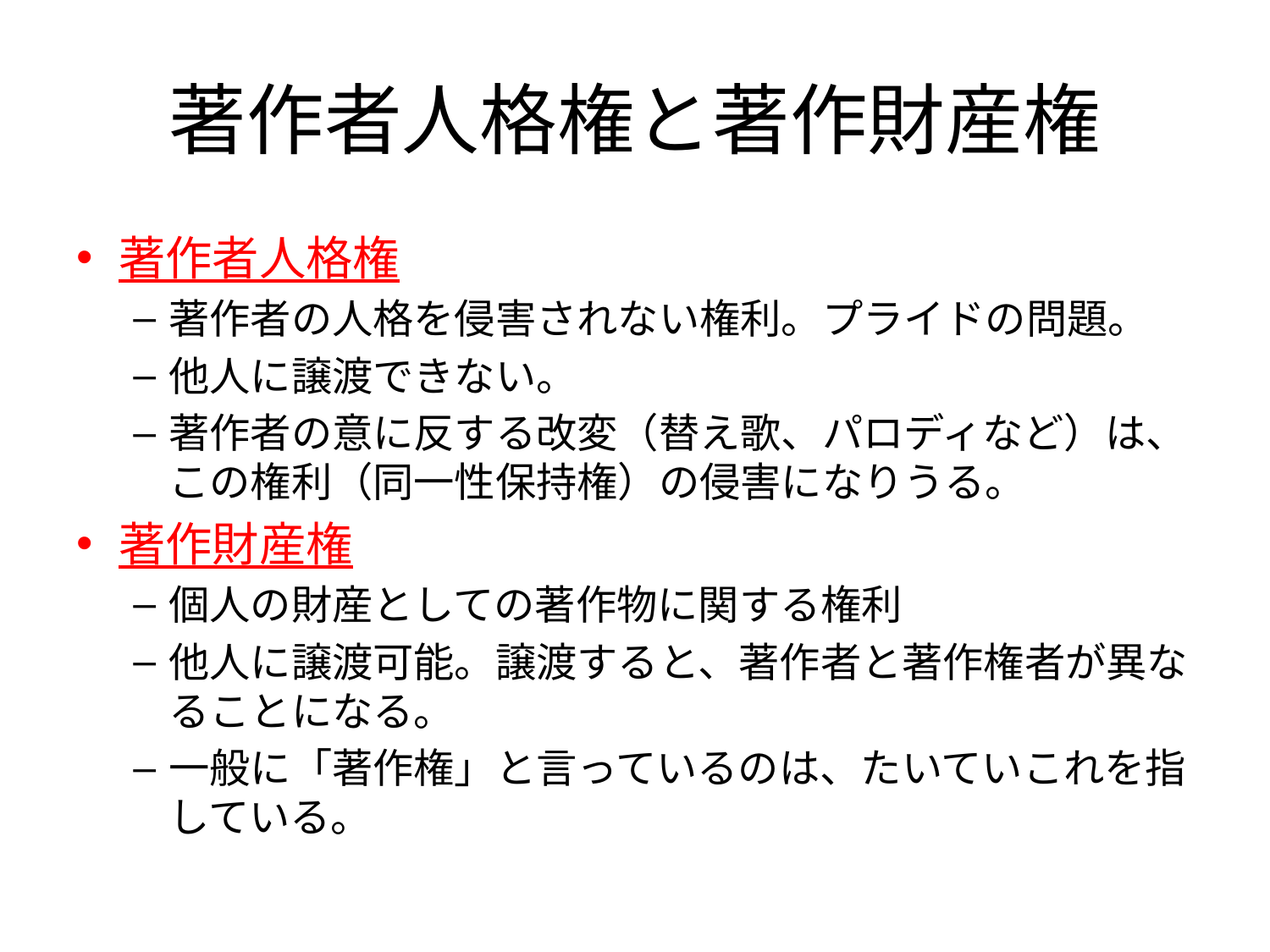

# 著作者人格権と著作財産権
著作者人格権
著作者の人格を侵害されない権利。プライドの問題。
他人に譲渡できない。
著作者の意に反する改変（替え歌、パロディなど）は、この権利（同一性保持権）の侵害になりうる。
著作財産権
個人の財産としての著作物に関する権利
他人に譲渡可能。譲渡すると、著作者と著作権者が異なることになる。
一般に「著作権」と言っているのは、たいていこれを指している。